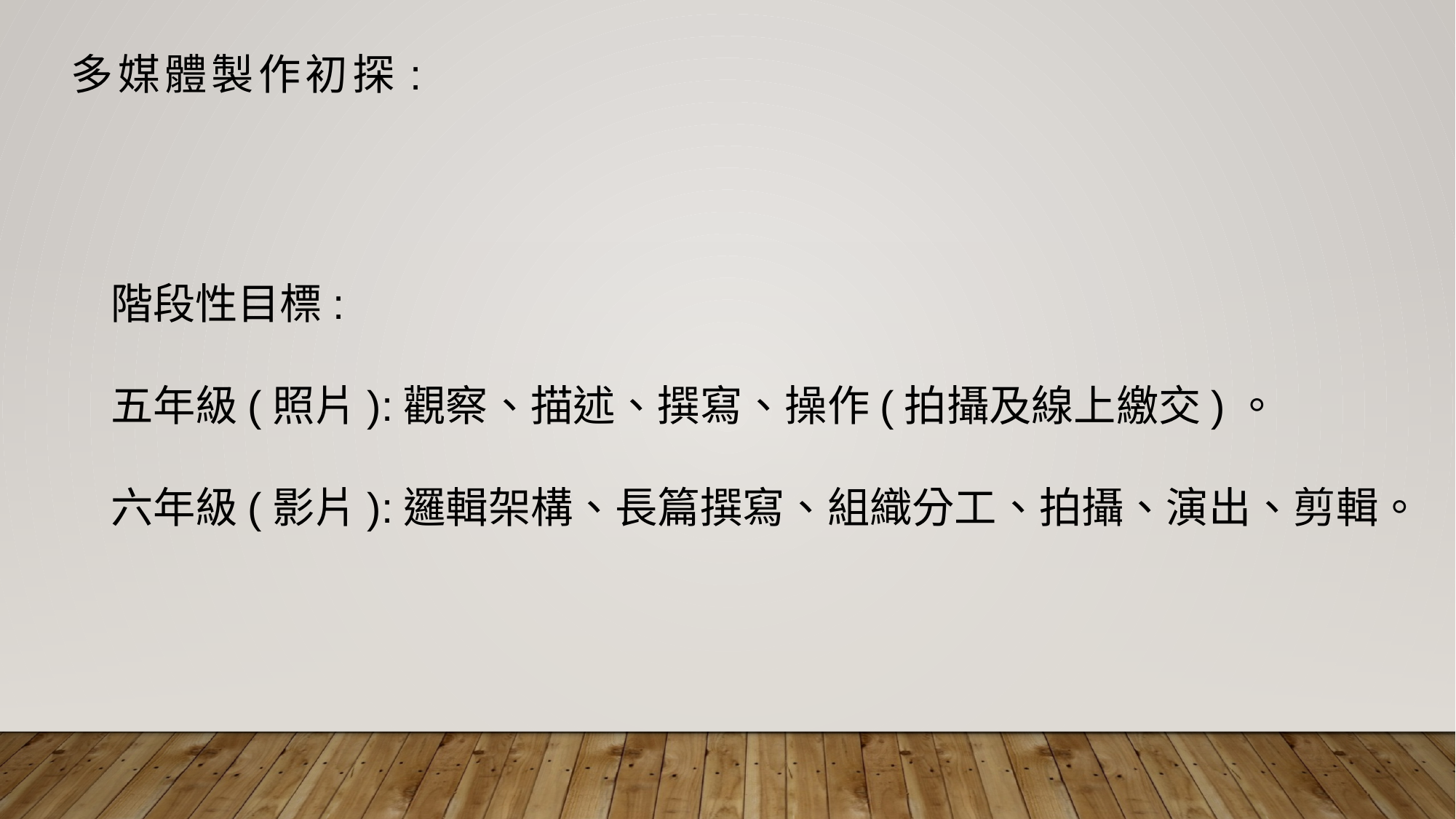

多媒體製作初探:
階段性目標:
五年級(照片):觀察、描述、撰寫、操作(拍攝及線上繳交)。
六年級(影片):邏輯架構、長篇撰寫、組織分工、拍攝、演出、剪輯。